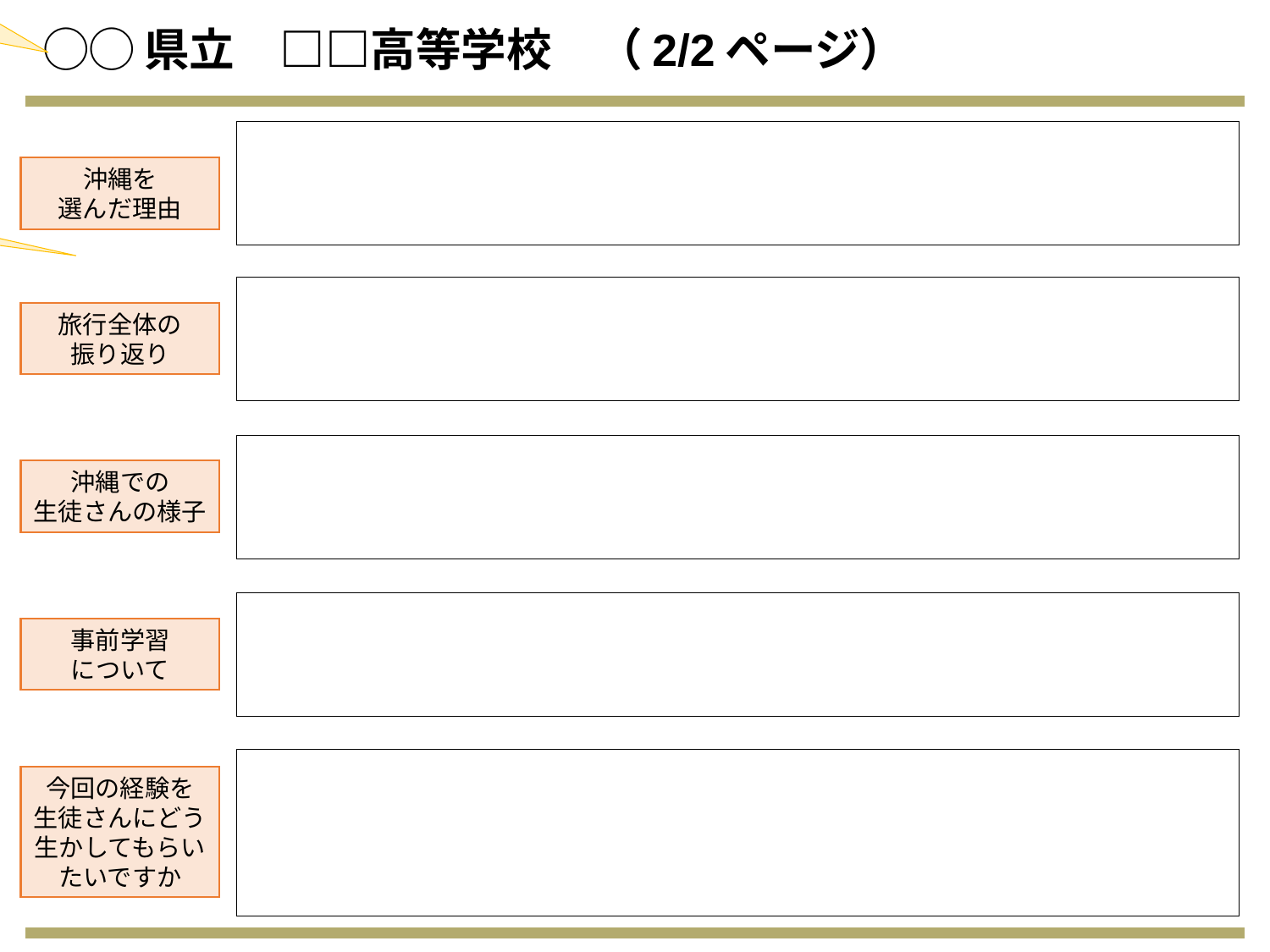

【学校名】
フォント：BIZ　UDPゴシック28pt
# ◯◯県立　□□高等学校　（2/2ページ）

沖縄を
選んだ理由
フォント： BIZ　UDPゴシック10pt

旅行全体の
振り返り

沖縄での
生徒さんの様子

事前学習
について

今回の経験を
生徒さんにどう生かしてもらいたいですか